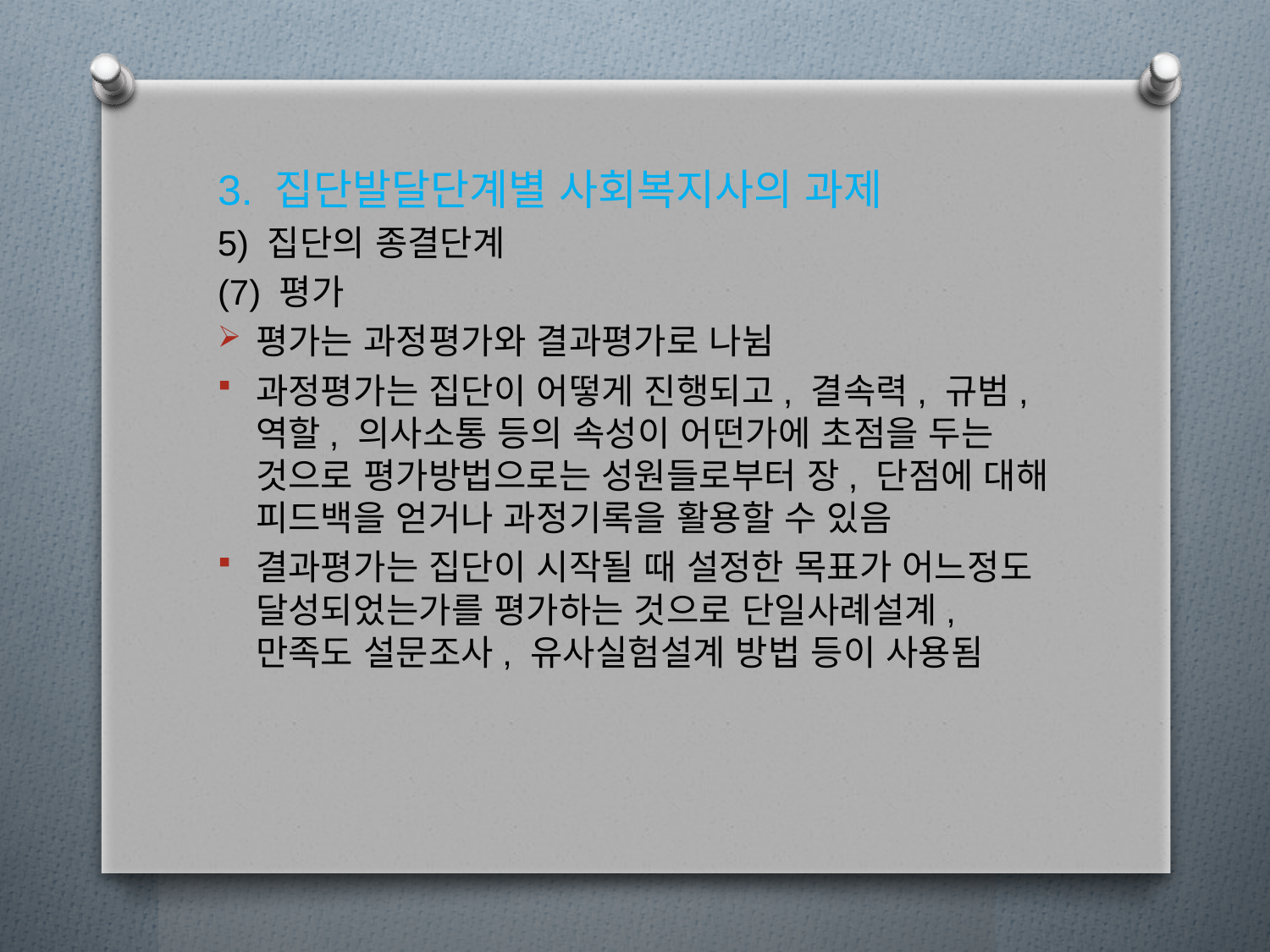

3. 집단발달단계별 사회복지사의 과제
5) 집단의 종결단계
(7) 평가
평가는 과정평가와 결과평가로 나뉨
과정평가는 집단이 어떻게 진행되고, 결속력, 규범, 역할, 의사소통 등의 속성이 어떤가에 초점을 두는 것으로 평가방법으로는 성원들로부터 장, 단점에 대해 피드백을 얻거나 과정기록을 활용할 수 있음
결과평가는 집단이 시작될 때 설정한 목표가 어느정도 달성되었는가를 평가하는 것으로 단일사례설계, 만족도 설문조사, 유사실험설계 방법 등이 사용됨